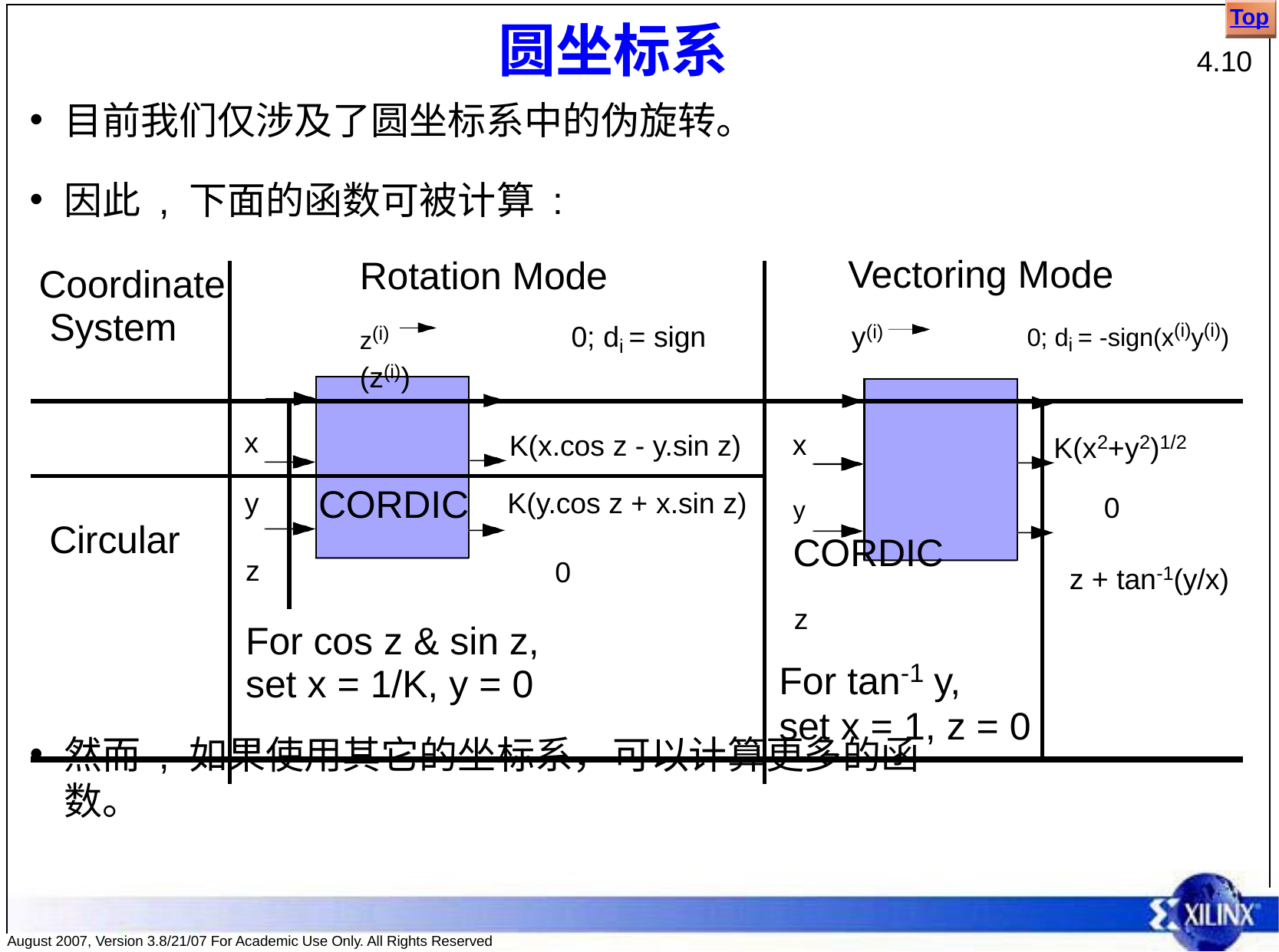

Top
# 圆坐标系
4.10
目前我们仅涉及了圆坐标系中的伪旋转。
因此 , 下面的函数可被计算 :
| Coordinate System | Rotation Mode z(i) 0; di = sign (z(i)) |  |  | Vectoring Mode y(i) 0; di = -sign(x(i)y(i)) |  |
| --- | --- | --- | --- | --- | --- |
|  | x |  | K(x.cos z - y.sin z) | x y CORDIC z For tan-1 y, set x = 1, z = 0 | K(x2+y2)1/2 0 z + tan-1(y/x) |
| Circular | y z | CORDIC | K(y.cos z + x.sin z) 0 |  |  |
|  | For cos z & sin z, |  |  |  |  |
|  | set x = 1/K, y = 0 |  |  |  |  |
|  |  |  |  |  |  |

然而 , 如果使用其它的坐标系，可以计算更多的函数。
August 2007, Version 3.8/21/07 For Academic Use Only. All Rights Reserved